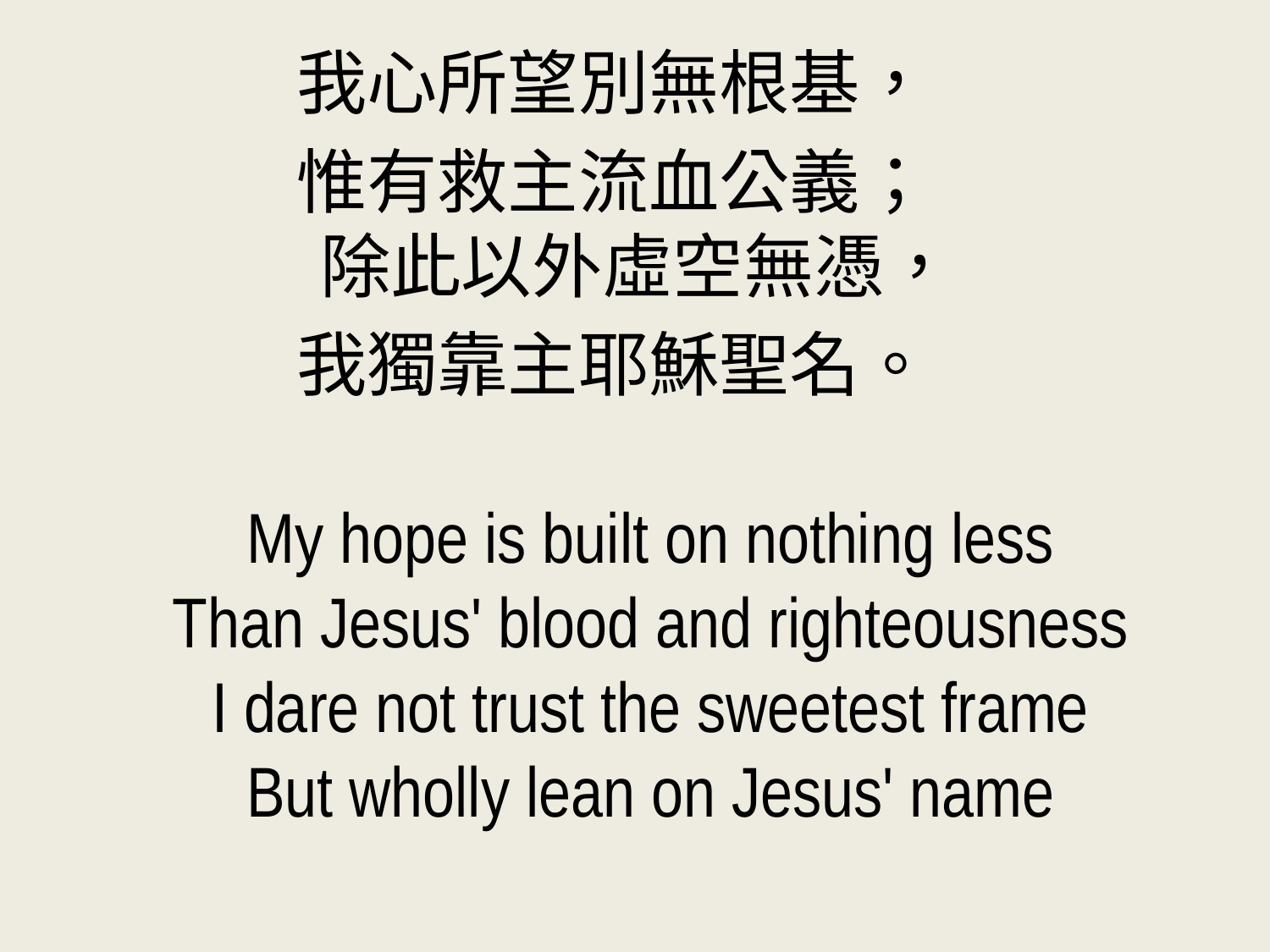

我心所望別無根基，
惟有救主流血公義；
除此以外虛空無憑，
我獨靠主耶穌聖名。
My hope is built on nothing less
Than Jesus' blood and righteousness
I dare not trust the sweetest frame
But wholly lean on Jesus' name